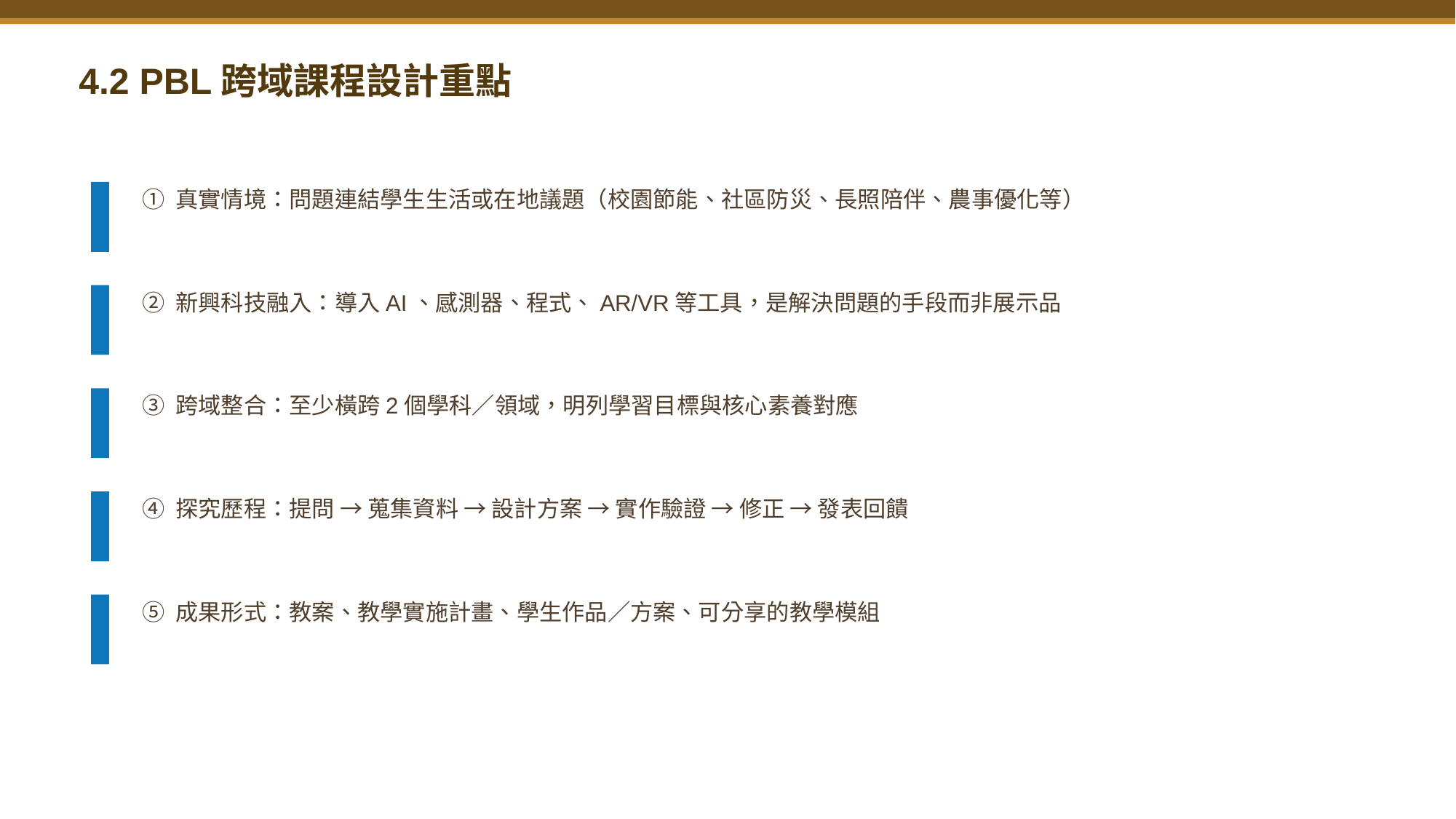

4.2 PBL跨域課程設計重點

① 真實情境：問題連結學生生活或在地議題（校園節能、社區防災、長照陪伴、農事優化等）

② 新興科技融入：導入AI、感測器、程式、AR/VR等工具，是解決問題的手段而非展示品

③ 跨域整合：至少橫跨2個學科／領域，明列學習目標與核心素養對應

④ 探究歷程：提問 → 蒐集資料 → 設計方案 → 實作驗證 → 修正 → 發表回饋

⑤ 成果形式：教案、教學實施計畫、學生作品／方案、可分享的教學模組